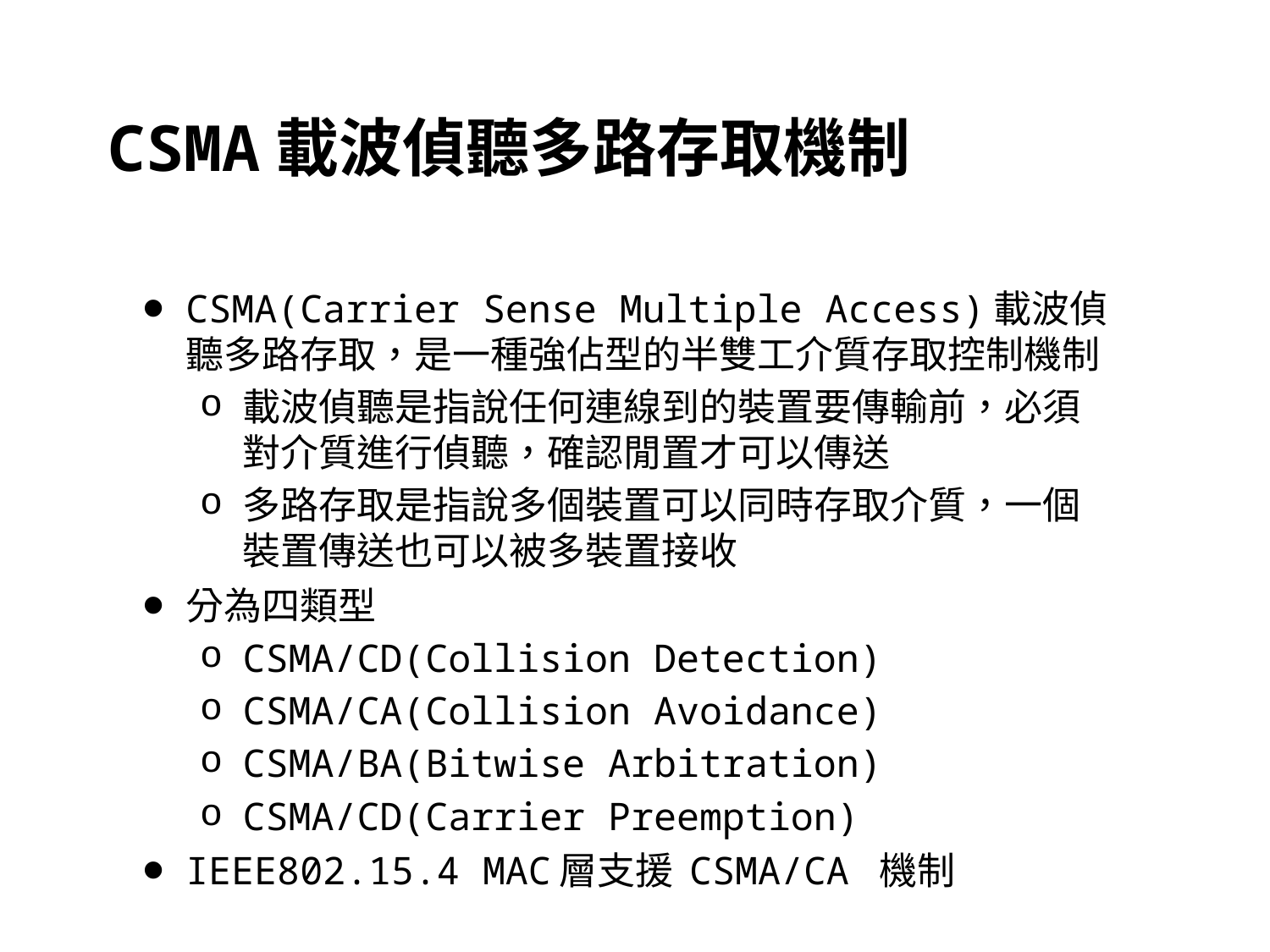

# CSMA載波偵聽多路存取機制
CSMA(Carrier Sense Multiple Access)載波偵聽多路存取，是一種強佔型的半雙工介質存取控制機制
載波偵聽是指說任何連線到的裝置要傳輸前，必須對介質進行偵聽，確認閒置才可以傳送
多路存取是指說多個裝置可以同時存取介質，一個裝置傳送也可以被多裝置接收
分為四類型
CSMA/CD(Collision Detection)
CSMA/CA(Collision Avoidance)
CSMA/BA(Bitwise Arbitration)
CSMA/CD(Carrier Preemption)
IEEE802.15.4 MAC層支援 CSMA/CA 機制